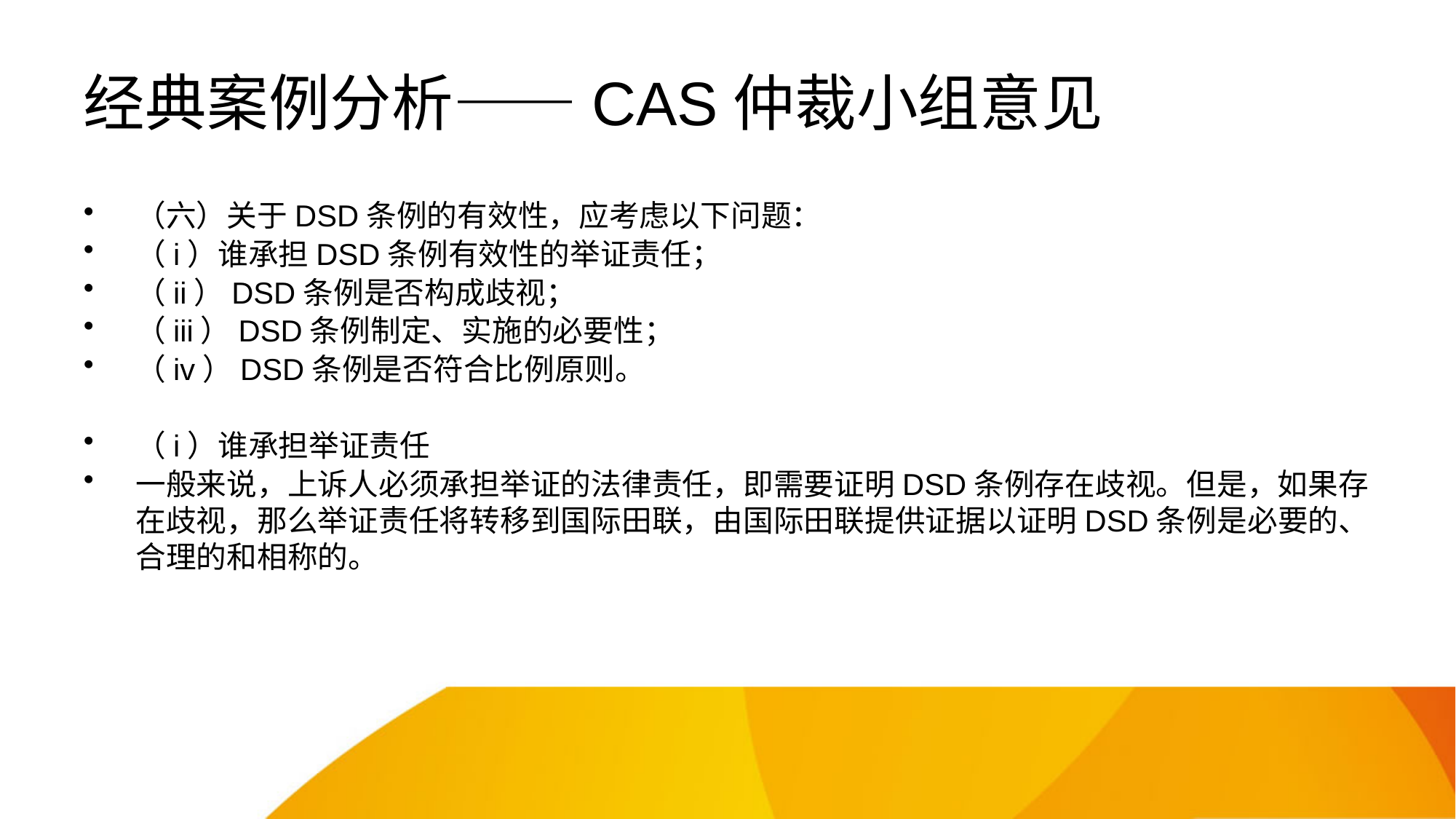

# 经典案例分析——CAS仲裁小组意见
（六）关于DSD条例的有效性，应考虑以下问题：
（i）谁承担DSD条例有效性的举证责任；
（ii）DSD条例是否构成歧视；
（iii）DSD条例制定、实施的必要性；
（iv）DSD条例是否符合比例原则。

（i）谁承担举证责任
一般来说，上诉人必须承担举证的法律责任，即需要证明DSD条例存在歧视。但是，如果存在歧视，那么举证责任将转移到国际田联，由国际田联提供证据以证明DSD条例是必要的、合理的和相称的。